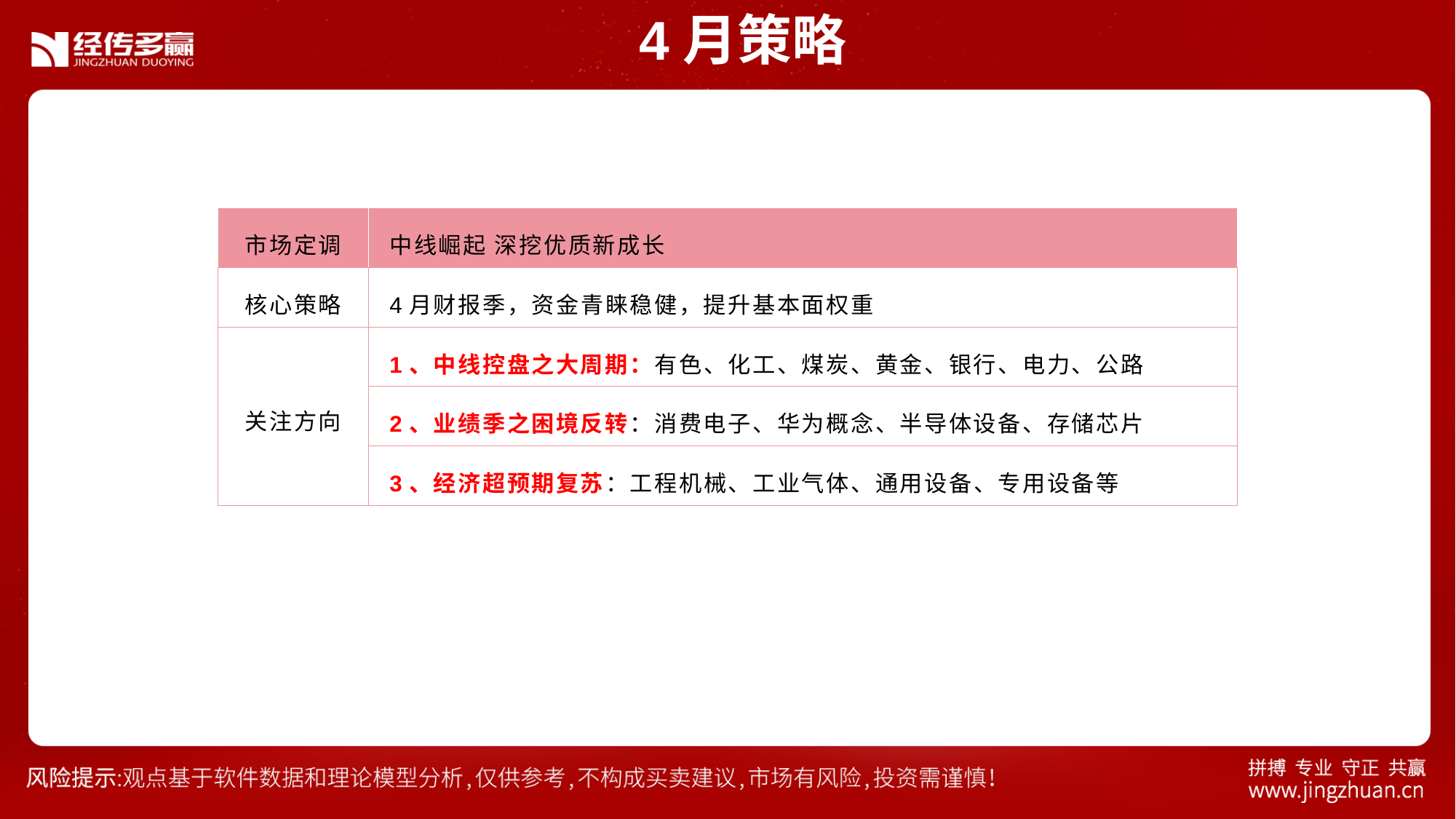

4月策略
| 市场定调 | 中线崛起 深挖优质新成长 |
| --- | --- |
| 核心策略 | 4月财报季，资金青睐稳健，提升基本面权重 |
| 关注方向 | 1、中线控盘之大周期：有色、化工、煤炭、黄金、银行、电力、公路 |
|  | 2、业绩季之困境反转：消费电子、华为概念、半导体设备、存储芯片 |
|  | 3、经济超预期复苏：工程机械、工业气体、通用设备、专用设备等 |